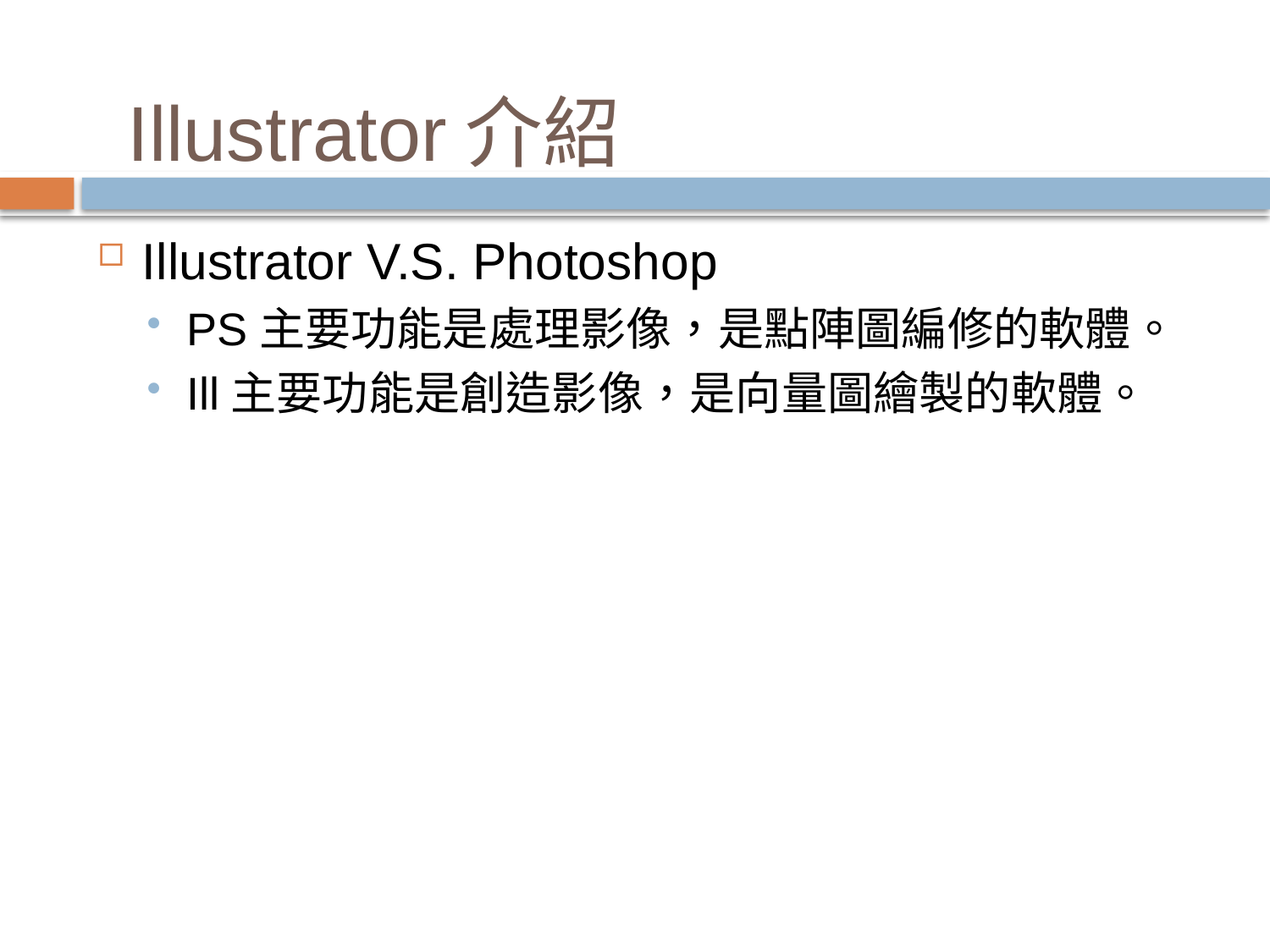

Illustrator介紹
Illustrator V.S. Photoshop
PS主要功能是處理影像，是點陣圖編修的軟體。
Ill主要功能是創造影像，是向量圖繪製的軟體。